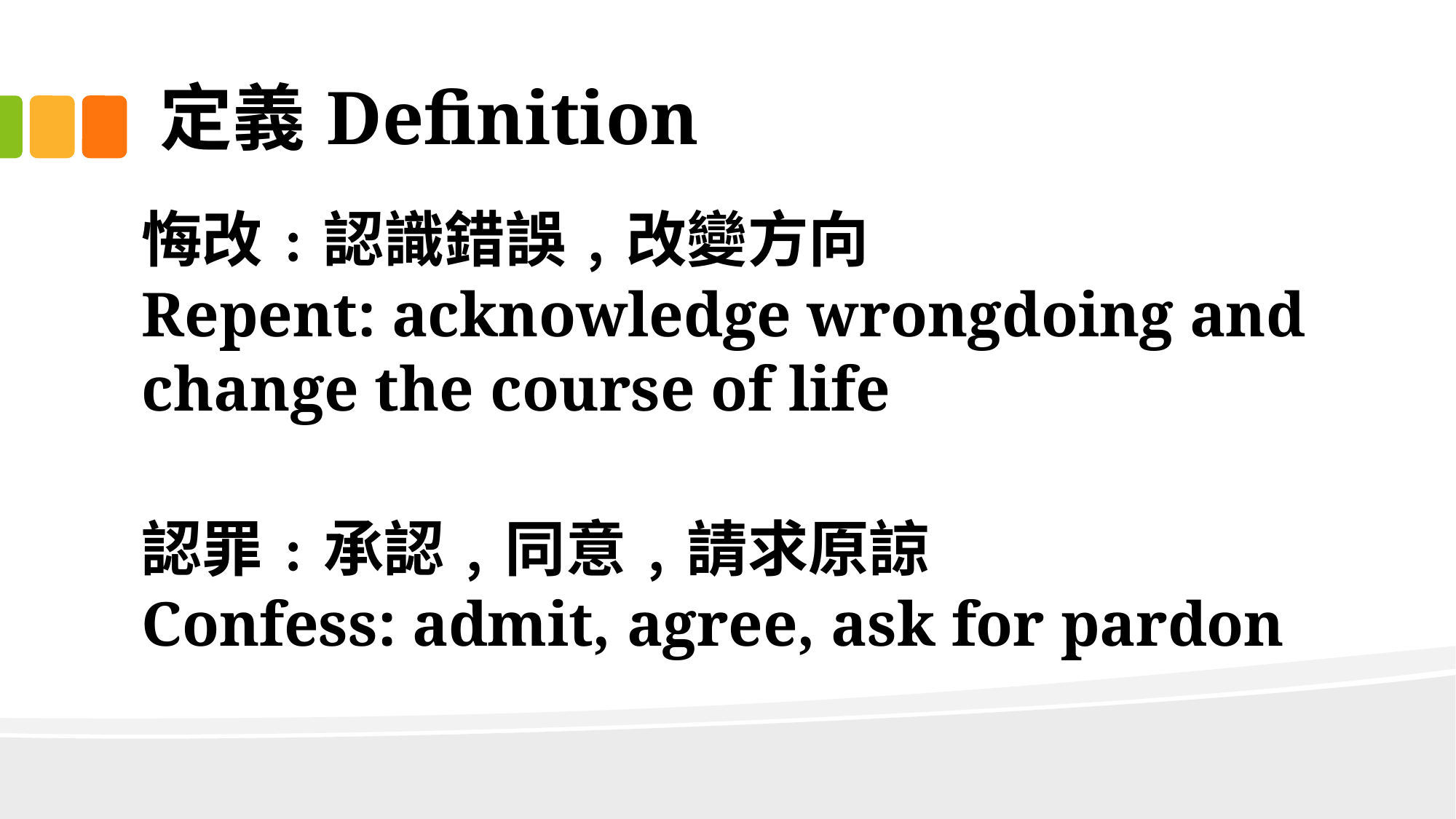

# 定義Definition
悔改﹕認識錯誤﹐改變方向
Repent: acknowledge wrongdoing and change the course of life

認罪﹕承認﹐同意﹐請求原諒
Confess: admit, agree, ask for pardon